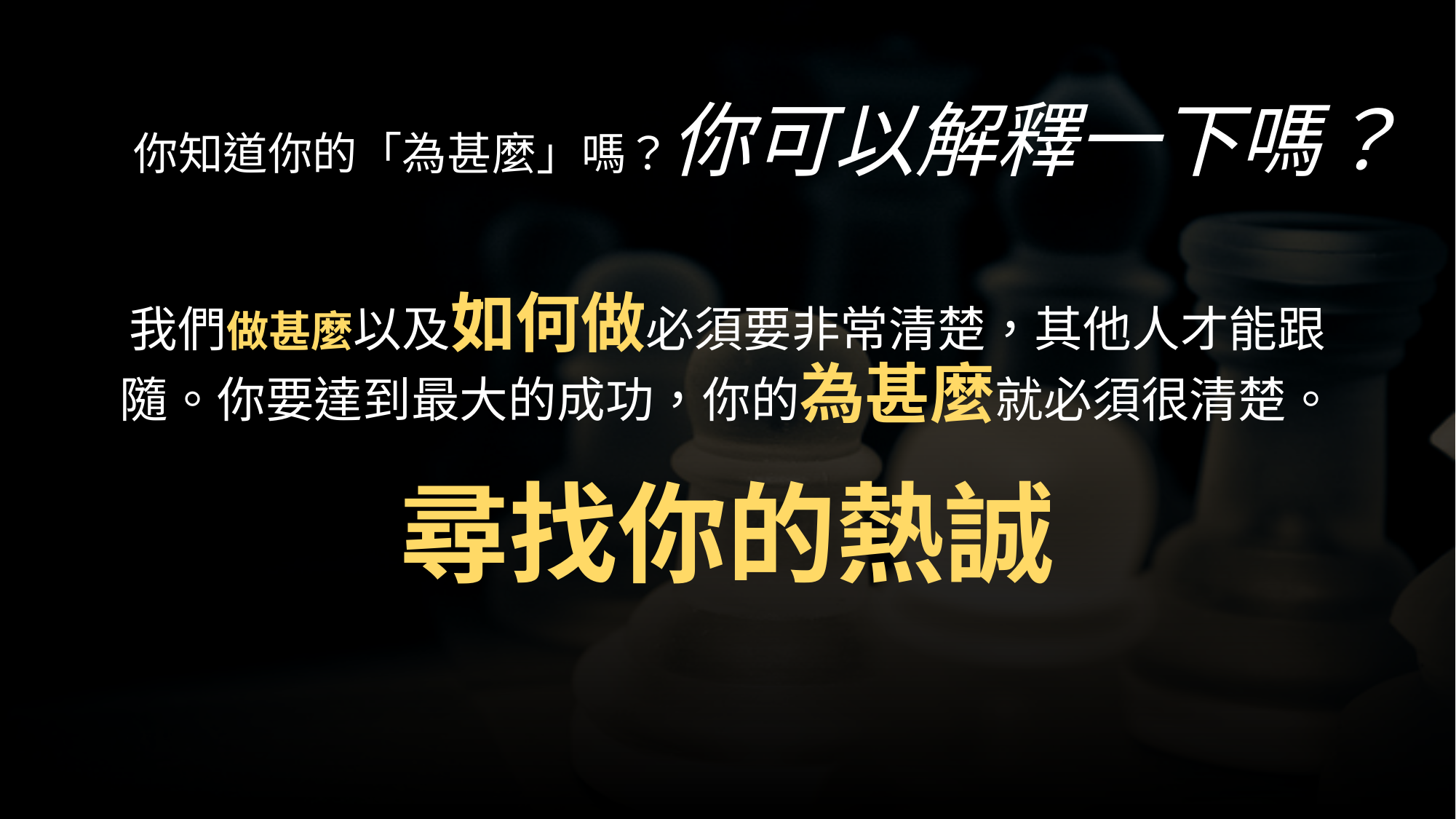

你知道你的「為甚麼」嗎？你可以解釋一下嗎？
我們做甚麼以及如何做必須要非常清楚，其他人才能跟隨。你要達到最大的成功，你的為甚麼就必須很清楚。

尋找你的熱誠